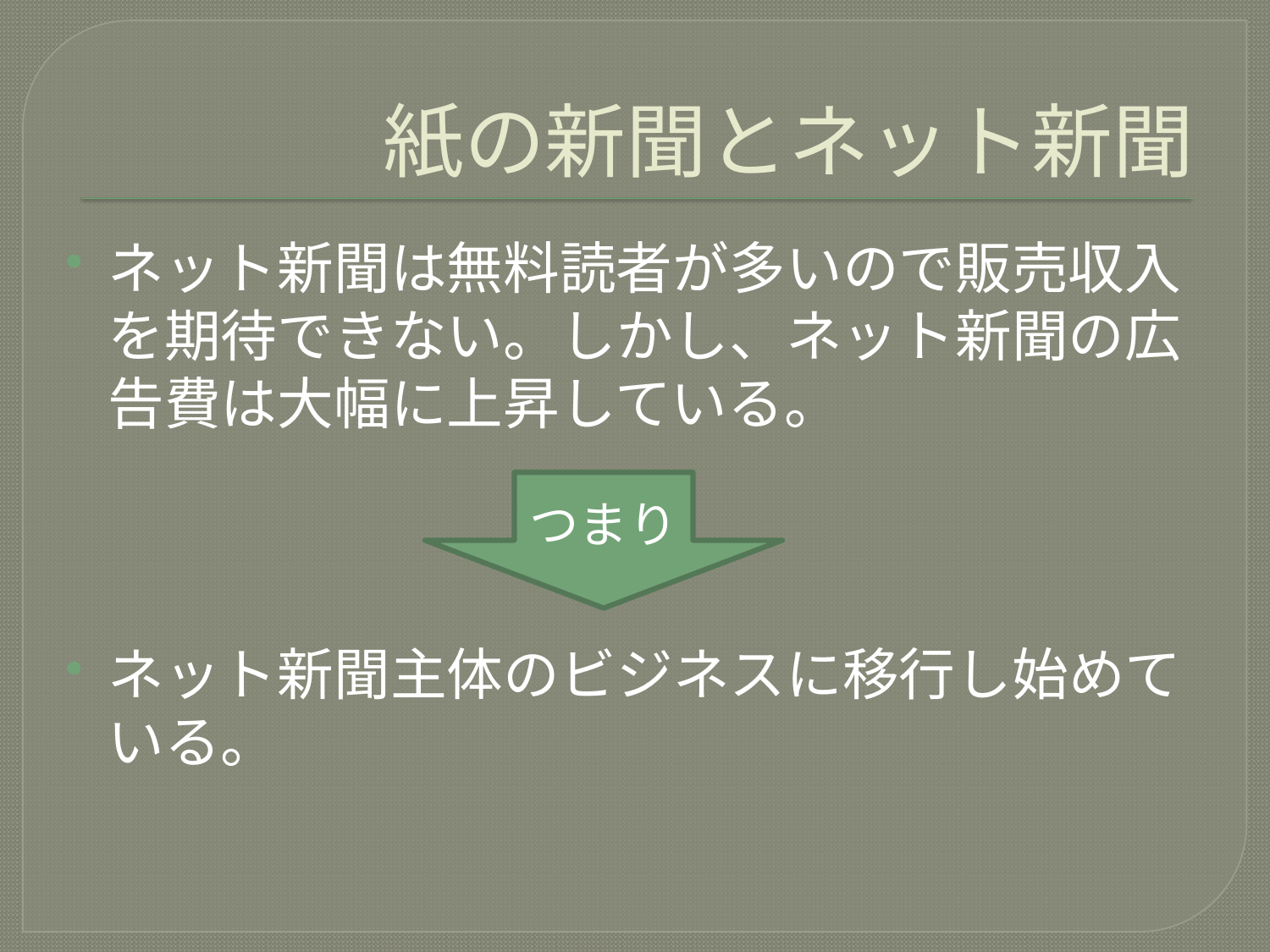

# 紙の新聞とネット新聞
ネット新聞は無料読者が多いので販売収入を期待できない。しかし、ネット新聞の広告費は大幅に上昇している。

ネット新聞主体のビジネスに移行し始めている。

つまり